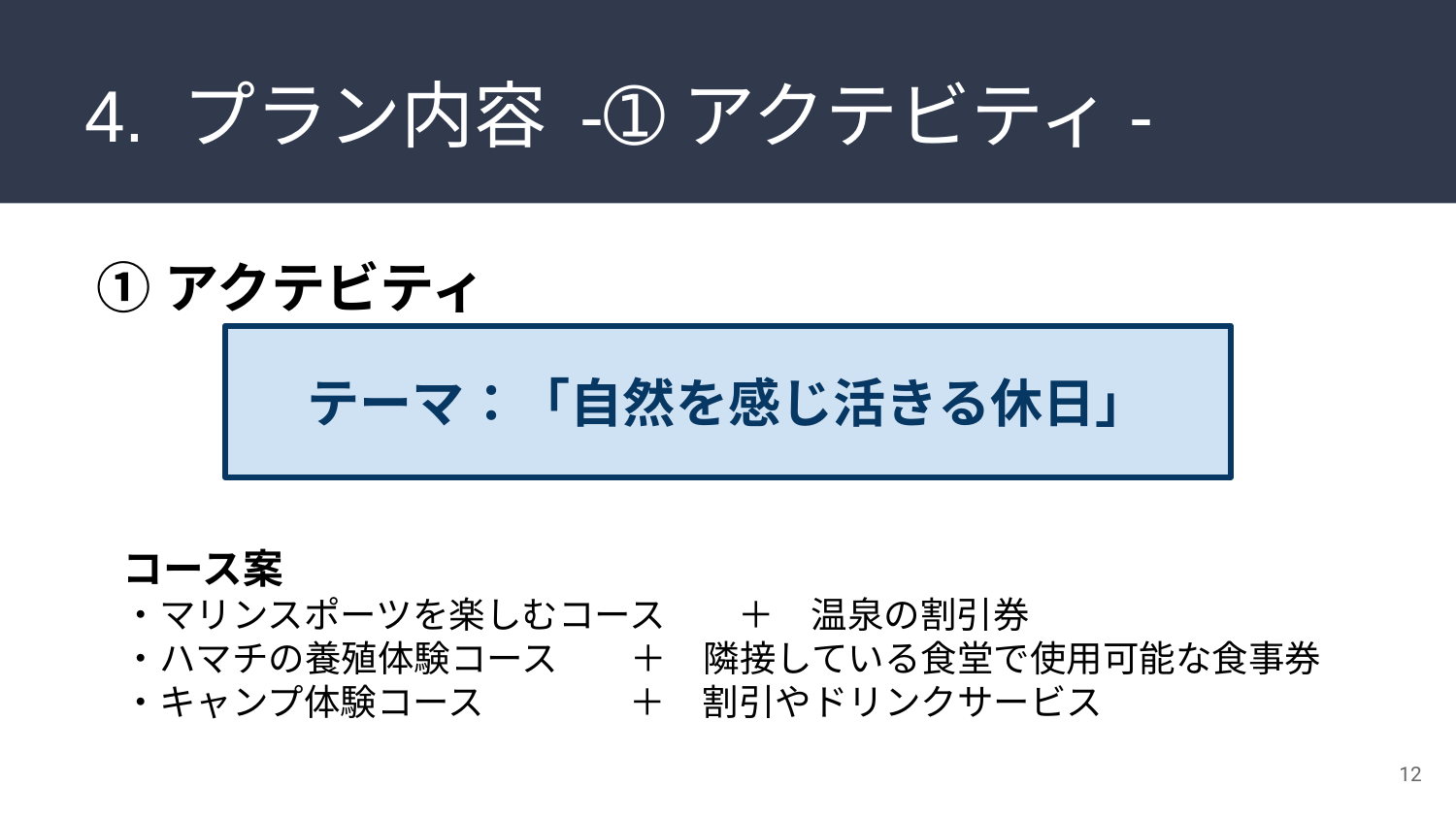

# 4. プラン内容 -➀アクテビティ-
➀アクテビティ
テーマ：「自然を感じ活きる休日」
コース案
・マリンスポーツを楽しむコース　　＋　温泉の割引券
・ハマチの養殖体験コース　　＋　隣接している食堂で使用可能な食事券
・キャンプ体験コース　　　　＋　割引やドリンクサービス

12